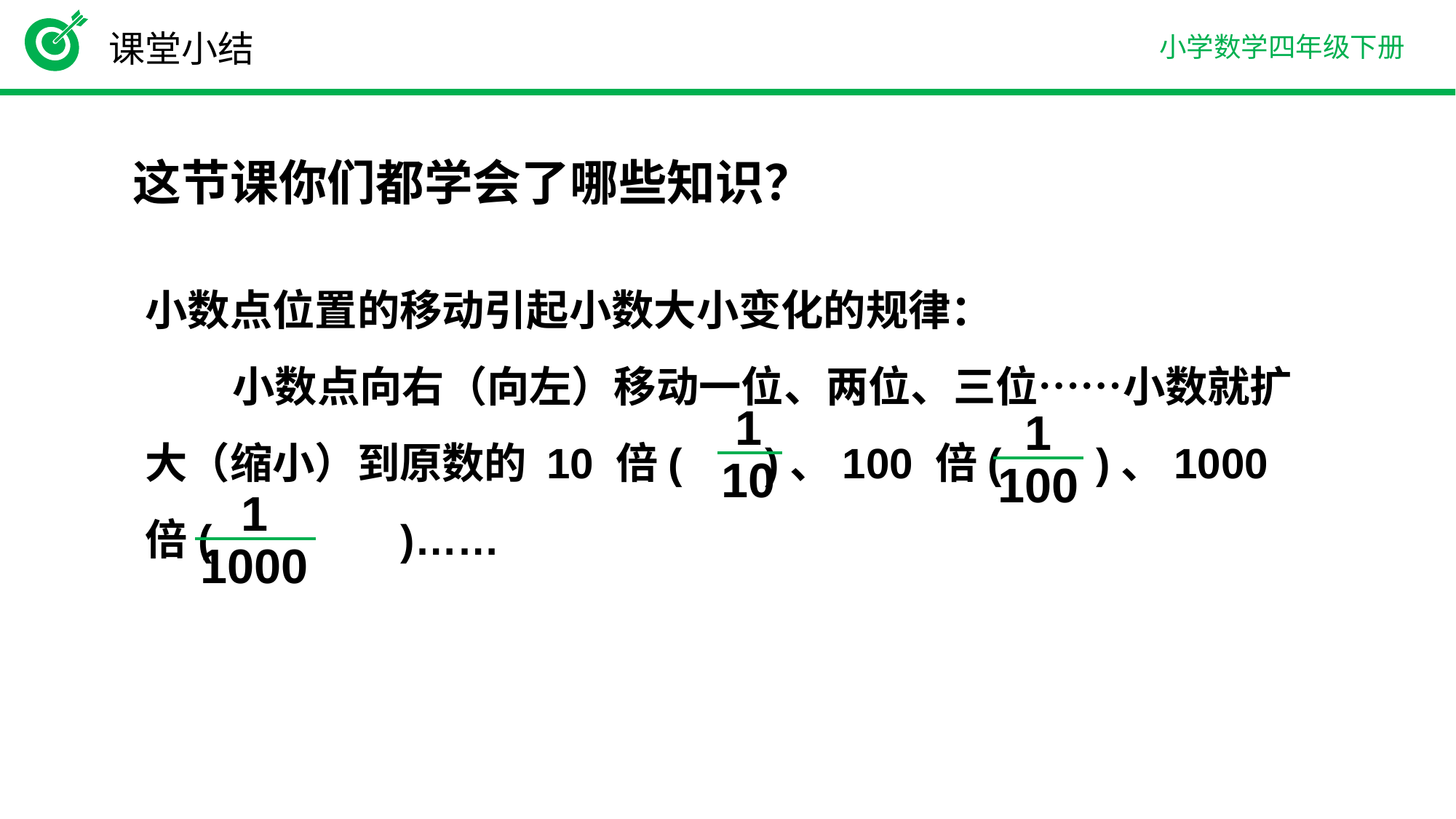

课堂小结
这节课你们都学会了哪些知识？
小数点位置的移动引起小数大小变化的规律：
        小数点向右（向左）移动一位、两位、三位……小数就扩大（缩小）到原数的 10 倍(       )、100 倍(        )、1000 倍(                )……
1
10
1
100
1
1000